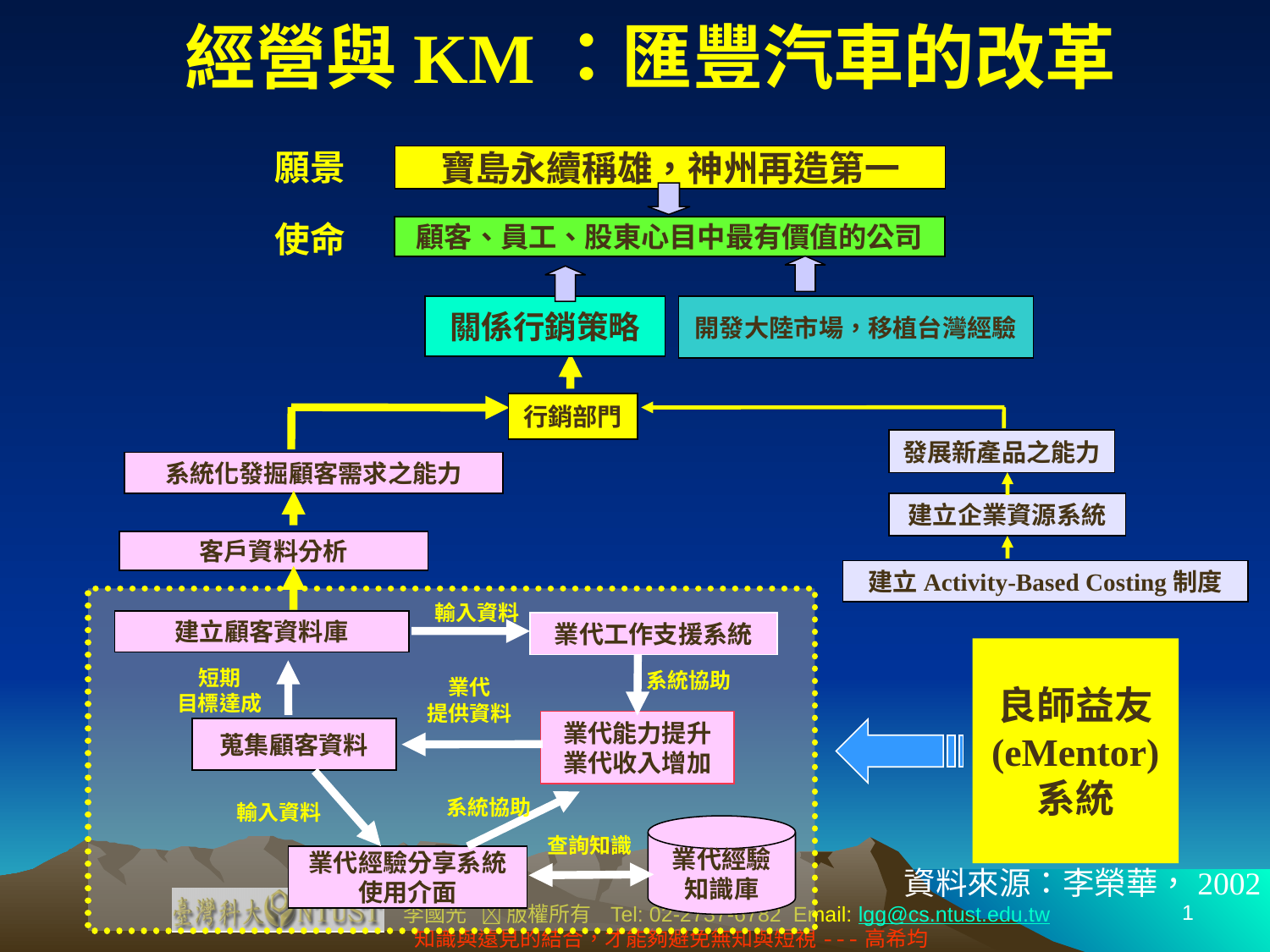

# 經營與KM：匯豐汽車的改革
願景
寶島永續稱雄，神州再造第一

顧客、員工、股東心目中最有價值的公司
使命

開發大陸市場，移植台灣經驗

關係行銷策略

行銷部門

發展新產品之能力

建立企業資源系統

建立Activity-Based Costing制度
系統化發掘顧客需求之能力

客戶資料分析

輸入資料
建立顧客資料庫
業代工作支援系統

系統協助
短期
目標達成
業代
提供資料
業代能力提升
業代收入增加
蒐集顧客資料

系統協助

輸入資料
業代經驗
知識庫
查詢知識
業代經驗分享系統使用介面

良師益友
(eMentor)
系統

資料來源：李榮華，2002
1